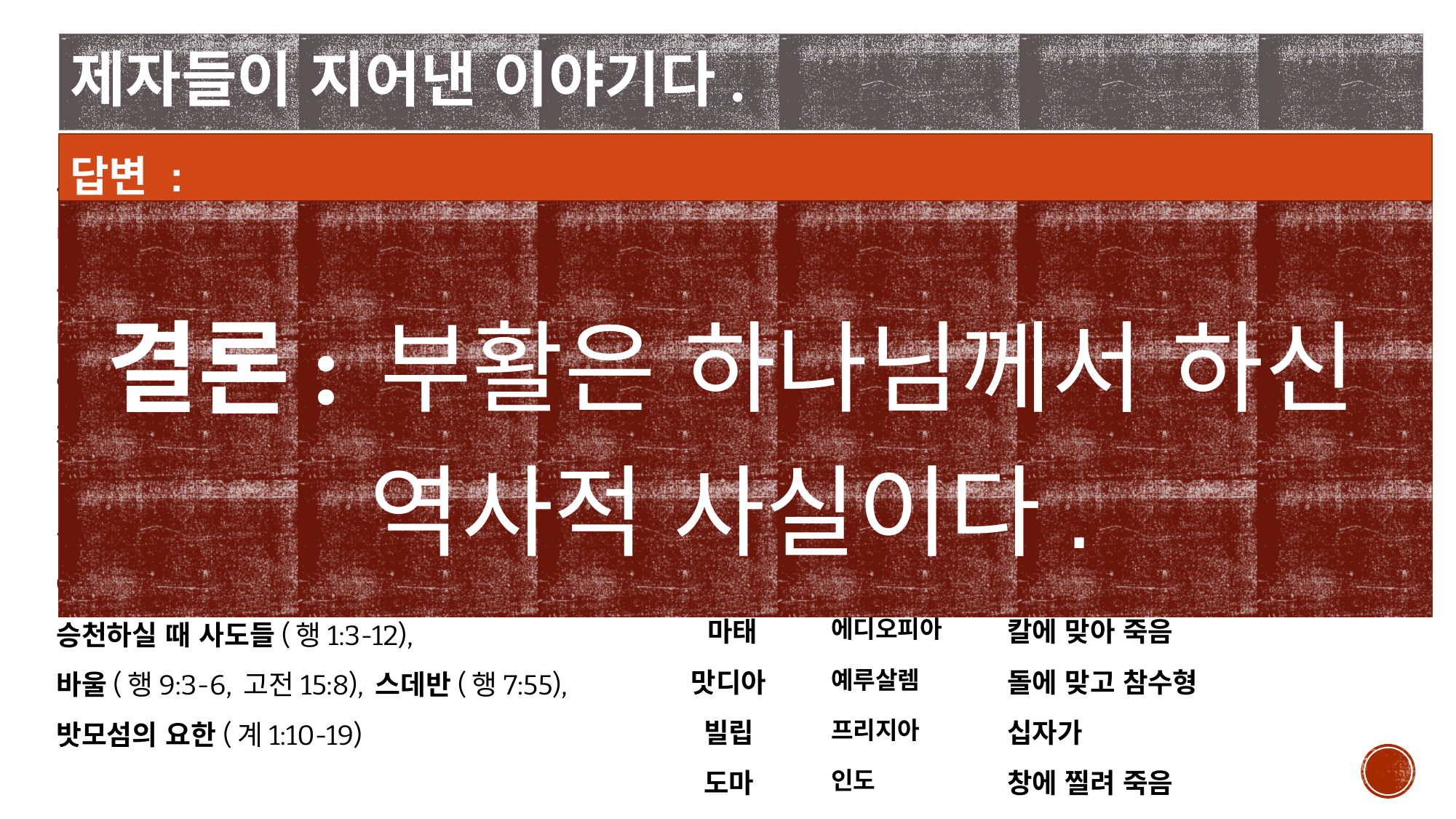

# 제자들이 지어낸 이야기다.
답변 :
수많은 목격자들이 있고 그들이 공모하여 같은 이야기를 지어낼 수 없다.
제자들은 증거하면 죽을 것이 뻔한 부활 이야기를 지어내어 말하지 않았다.  그들은 예수님의 부활하신 모습을 보았고 자신들의 부활을 믿어 의심치 않았다.
부활을 기록한 성경은 2000년 동안 사라지지 않았고 베스트셀러다.
부활을 증언한 제자들의 죽음
부활하신 예수님을 본 사람들
막달라 마리아(막16:9),
무덤에서 되돌아오는 여인들(마28:9-10)
베드로(눅24:34,고전15:5)
엠마오로 가는 제자들(눅24:13-33)
제자들(눅24:36),  도마(요20:26)
디베랴 바닷가의 일곱제자들(요21:1-23),
갈릴리산 500여 형제들(고전15:6)
야고보(고전15:7), 열한 제자(마28:16-20등)
승천하실 때 사도들(행1:3-12),
바울(행9:3-6, 고전15:8), 스데반(행7:55),
밧모섬의 요한(계1:10-19)

결론: 부활은 하나님께서 하신
역사적 사실이다.

| 제자 | 장소 | 죽음 |
| --- | --- | --- |
| 베드로 | 로마 | 십자가에 거꾸로 달림 |
| 안드레 | 그리스 | 십자가 |
| 바돌로매 | 아르메니아 | 가죽이 벗겨지도록 채찍질 |
| 야고보 | 예루살렘 | 죽기까지 매질당함 |
| 요한 | 밧모섬 | 유배당함 |
| 누가 | 그리스 | 교수형 |
| 마가 | 이집트 | 말에 끌려다니다 죽음 |
| 마태 | 에디오피아 | 칼에 맞아 죽음 |
| 맛디아 | 예루살렘 | 돌에 맞고 참수형 |
| 빌립 | 프리지아 | 십자가 |
| 도마 | 인도 | 창에 찔려 죽음 |
| 바울 | 로마 | 참수형 |